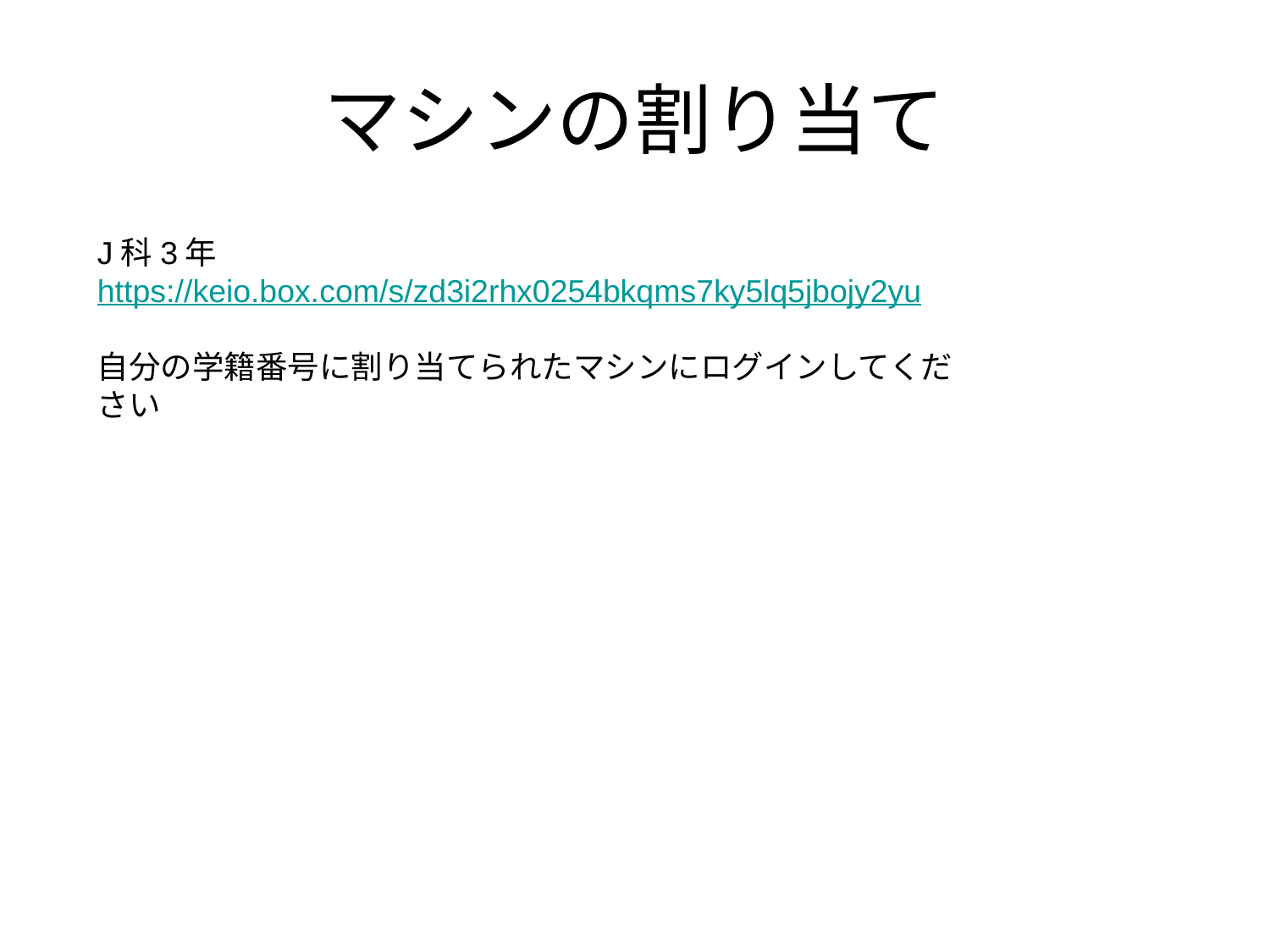

# マシンの割り当て
J科3年
https://keio.box.com/s/zd3i2rhx0254bkqms7ky5lq5jbojy2yu

自分の学籍番号に割り当てられたマシンにログインしてください